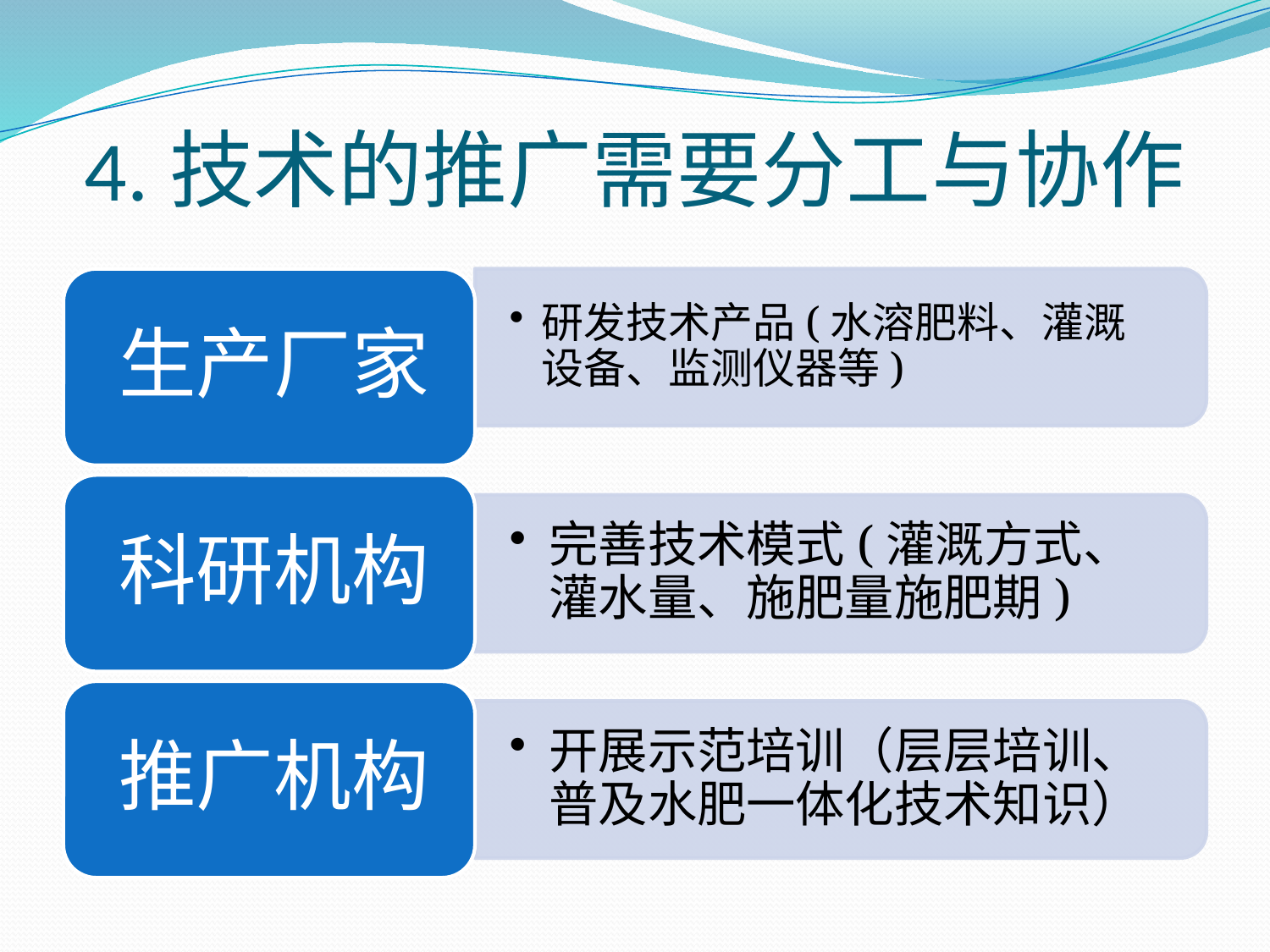

# 4.技术的推广需要分工与协作
研发技术产品(水溶肥料、灌溉设备、监测仪器等)
生产厂家
完善技术模式(灌溉方式、灌水量、施肥量施肥期)
科研机构
开展示范培训（层层培训、普及水肥一体化技术知识）
推广机构